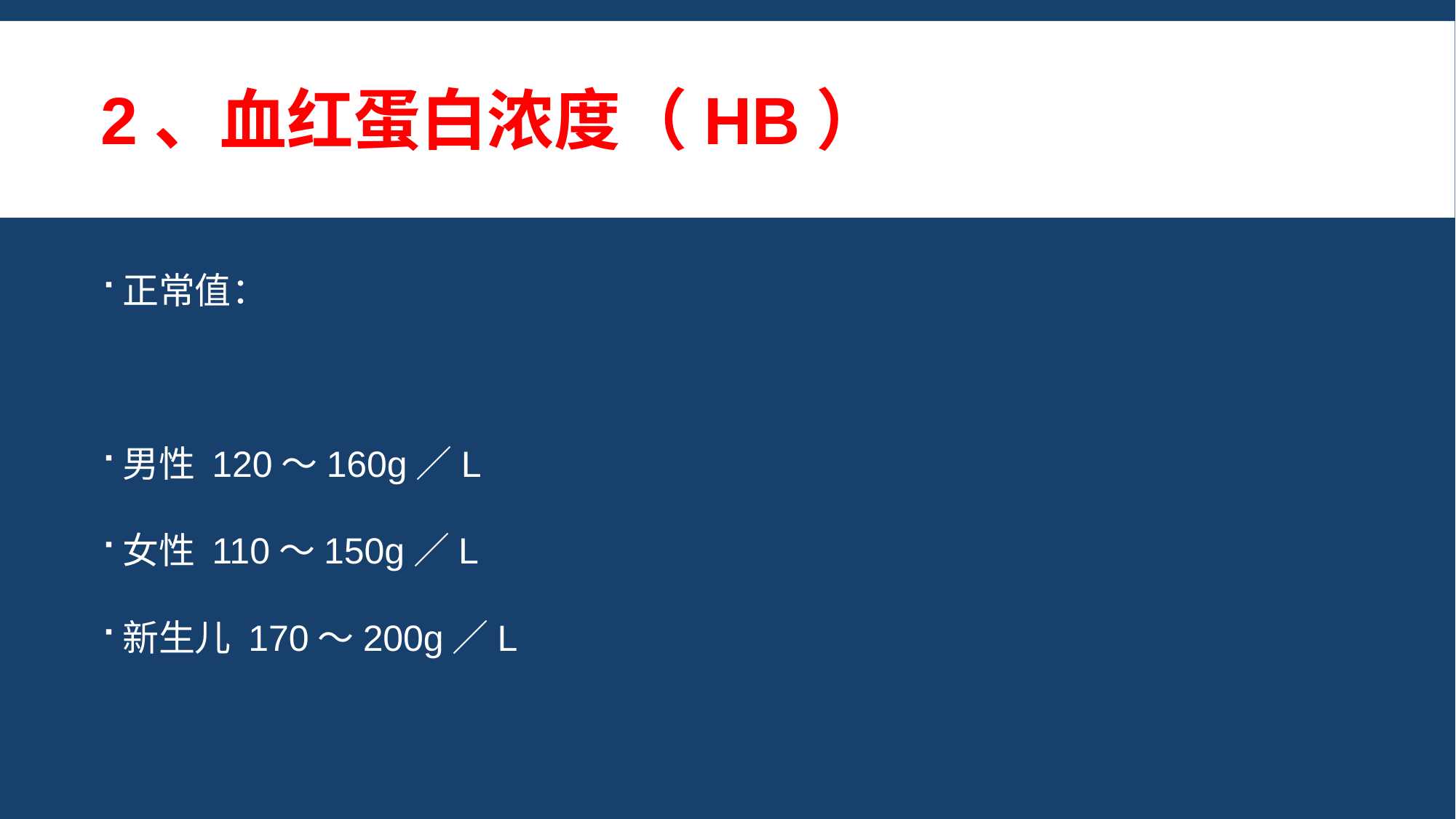

# 2、血红蛋白浓度（Hb）
正常值：

男性 120～160g／L
女性 110～150g／L
新生儿 170～200g／L